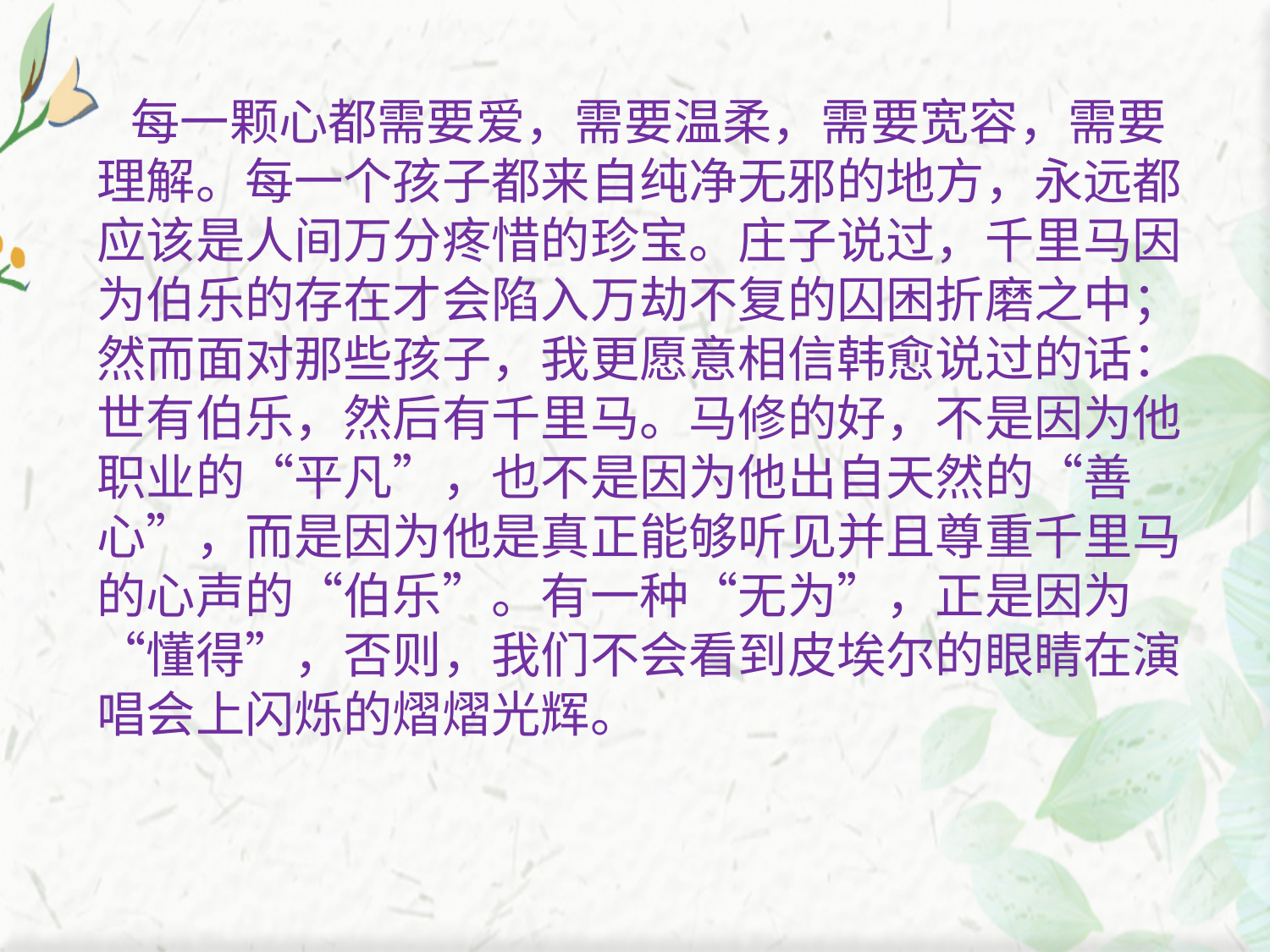

每一颗心都需要爱，需要温柔，需要宽容，需要理解。每一个孩子都来自纯净无邪的地方，永远都应该是人间万分疼惜的珍宝。庄子说过，千里马因为伯乐的存在才会陷入万劫不复的囚困折磨之中；然而面对那些孩子，我更愿意相信韩愈说过的话：世有伯乐，然后有千里马。马修的好，不是因为他职业的“平凡”，也不是因为他出自天然的“善心”，而是因为他是真正能够听见并且尊重千里马的心声的“伯乐”。有一种“无为”，正是因为“懂得”，否则，我们不会看到皮埃尔的眼睛在演唱会上闪烁的熠熠光辉。